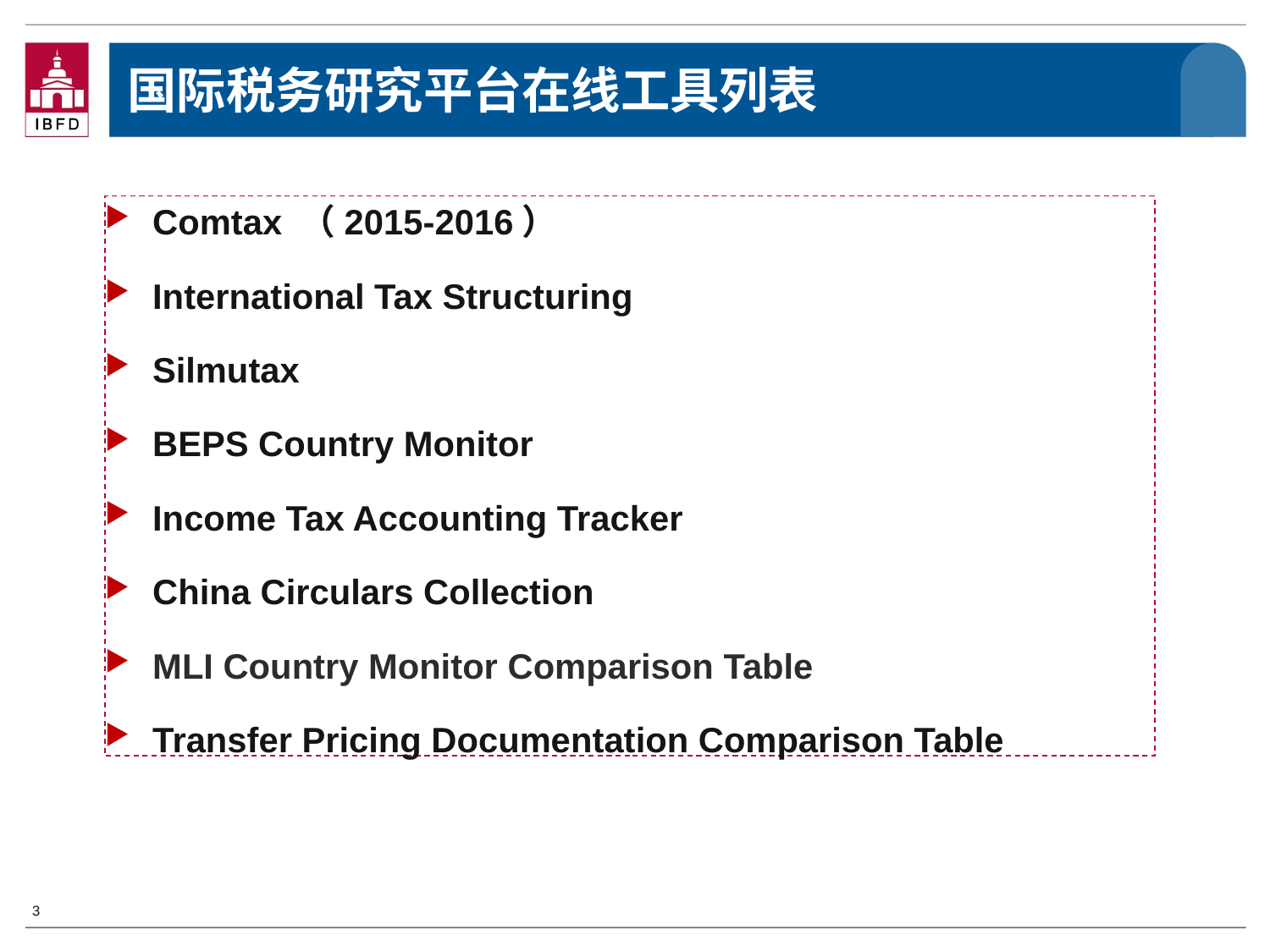

# 国际税务研究平台在线工具列表
Comtax （2015-2016）
International Tax Structuring
Silmutax
BEPS Country Monitor
Income Tax Accounting Tracker
China Circulars Collection
MLI Country Monitor Comparison Table
Transfer Pricing Documentation Comparison Table

3